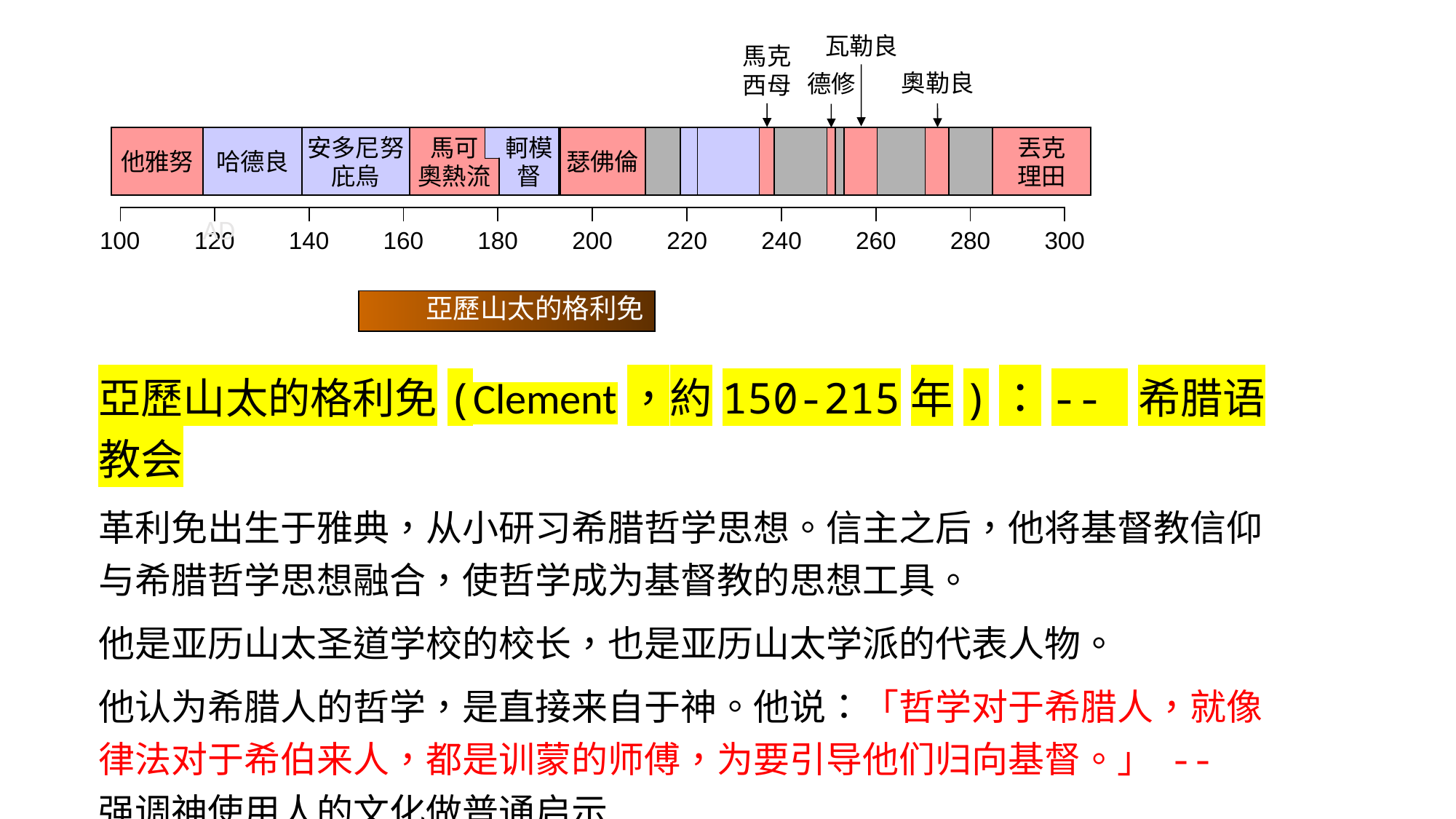

瓦勒良
馬克
西母
奧勒良
德修

他雅努
哈德良
安多尼努
庇烏
馬可
奧熱流
軻模
督

瑟佛倫

丟克
理田

AD
|  |  |  |  |  |  |  |  |  |  |
| --- | --- | --- | --- | --- | --- | --- | --- | --- | --- |
| 100 | 120 | 140 | 160 | 180 | 200 | 220 | 240 | 260 | 280 | 300 |
| --- | --- | --- | --- | --- | --- | --- | --- | --- | --- | --- |
亞歷山太的格利免
亞歷山太的格利免(Clement，約150-215年)：-- 希腊语教会
革利免出生于雅典，从小研习希腊哲学思想。信主之后，他将基督教信仰与希腊哲学思想融合，使哲学成为基督教的思想工具。
他是亚历山太圣道学校的校长，也是亚历山太学派的代表人物。
他认为希腊人的哲学，是直接来自于神。他说：「哲学对于希腊人，就像律法对于希伯来人，都是训蒙的师傅，为要引导他们归向基督。」 -- 强调神使用人的文化做普通启示